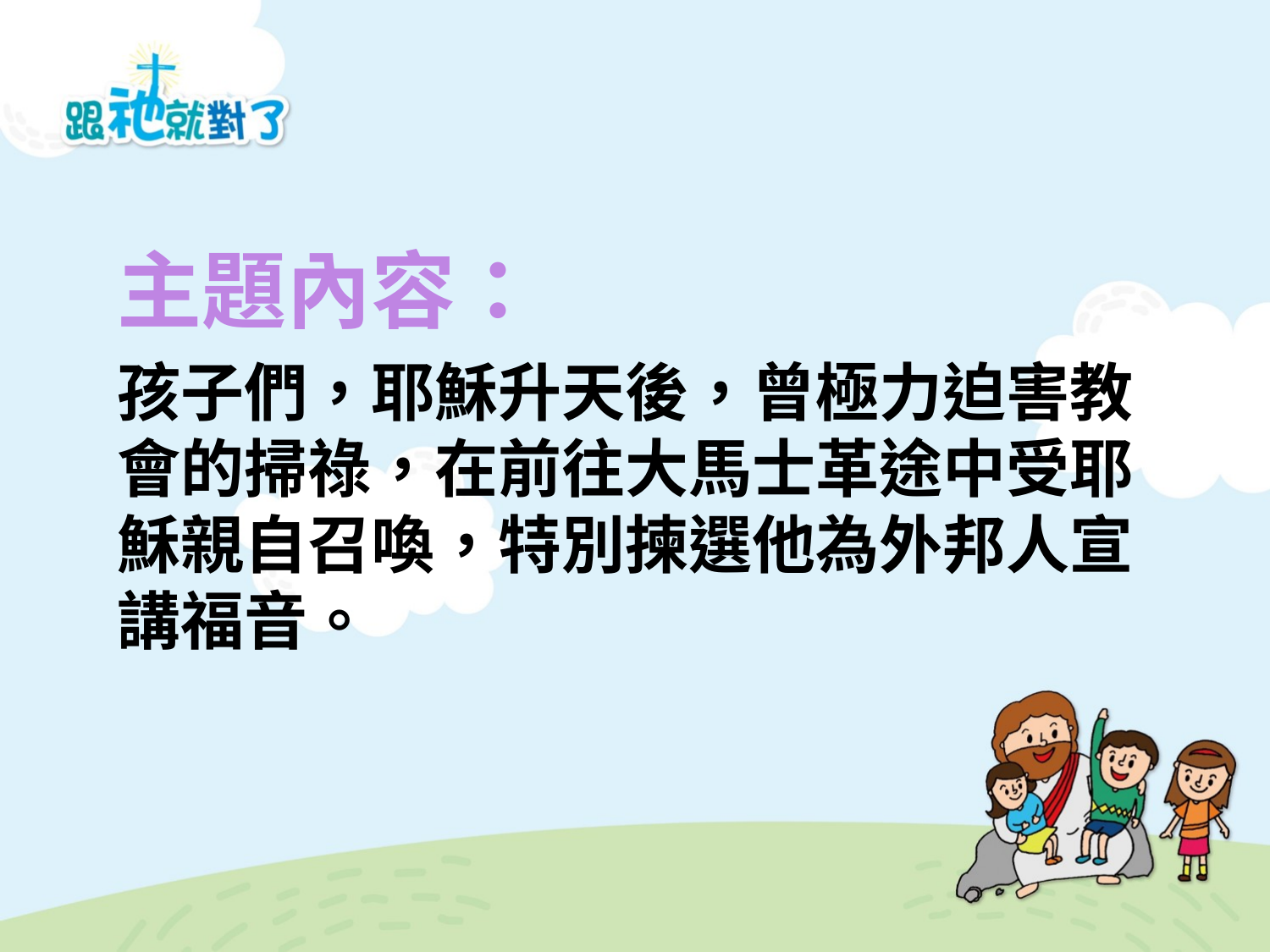

主題內容：
孩子們，耶穌升天後，曾極力迫害教會的掃祿，在前往大馬士革途中受耶穌親自召喚，特別揀選他為外邦人宣講福音。